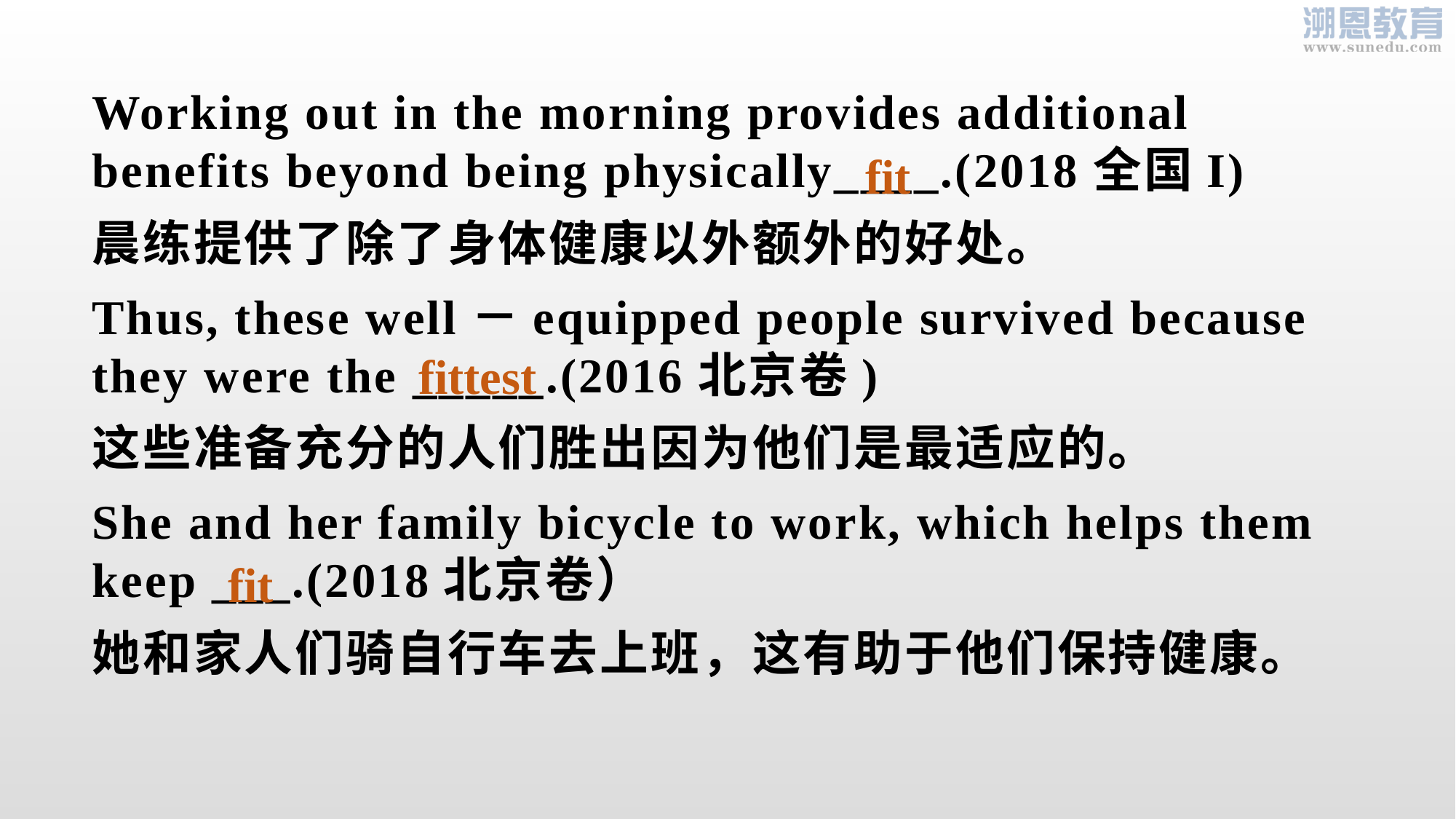

Working out in the morning provides additional benefits beyond being physically____.(2018全国I)
晨练提供了除了身体健康以外额外的好处。
Thus, these well－equipped people survived because they were the _____.(2016北京卷)
这些准备充分的人们胜出因为他们是最适应的。
She and her family bicycle to work, which helps them keep ___.(2018北京卷）
她和家人们骑自行车去上班，这有助于他们保持健康。
fit
fittest
fit